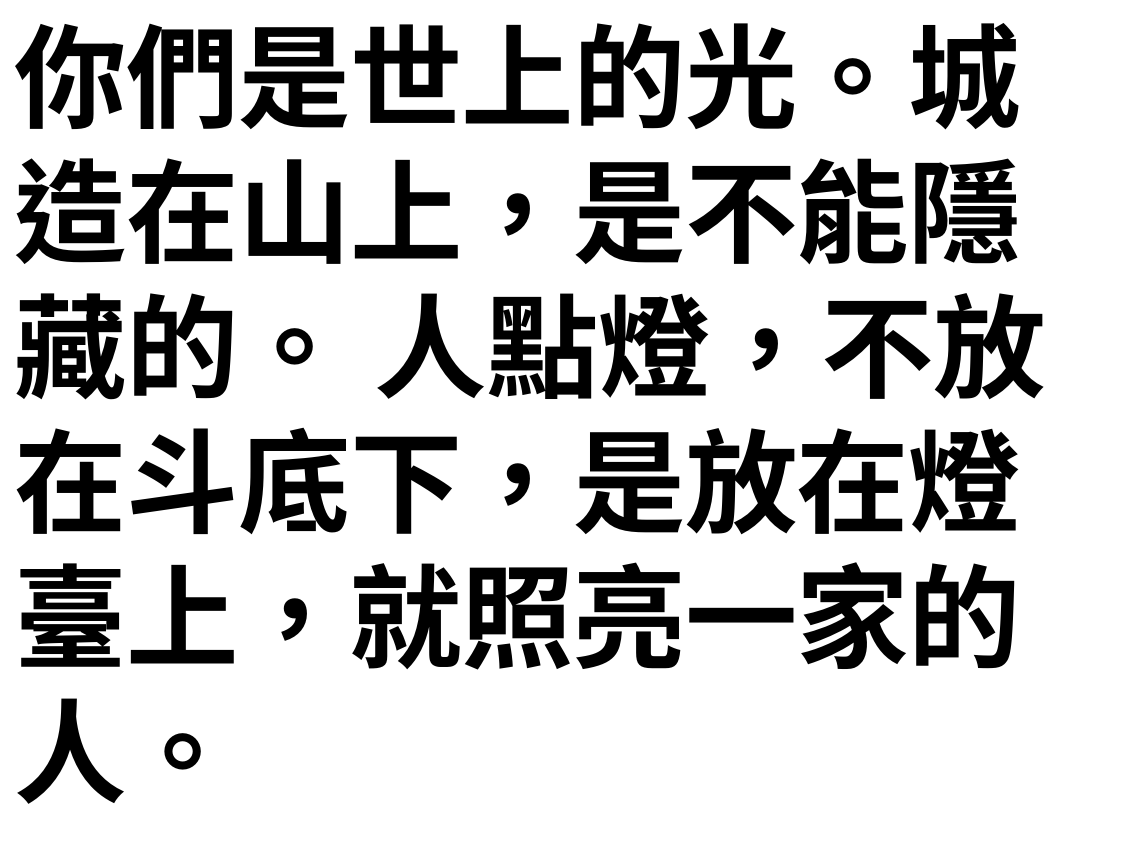

你們是世上的光。城造在山上，是不能隱藏的。 人點燈，不放在斗底下，是放在燈臺上，就照亮一家的人。